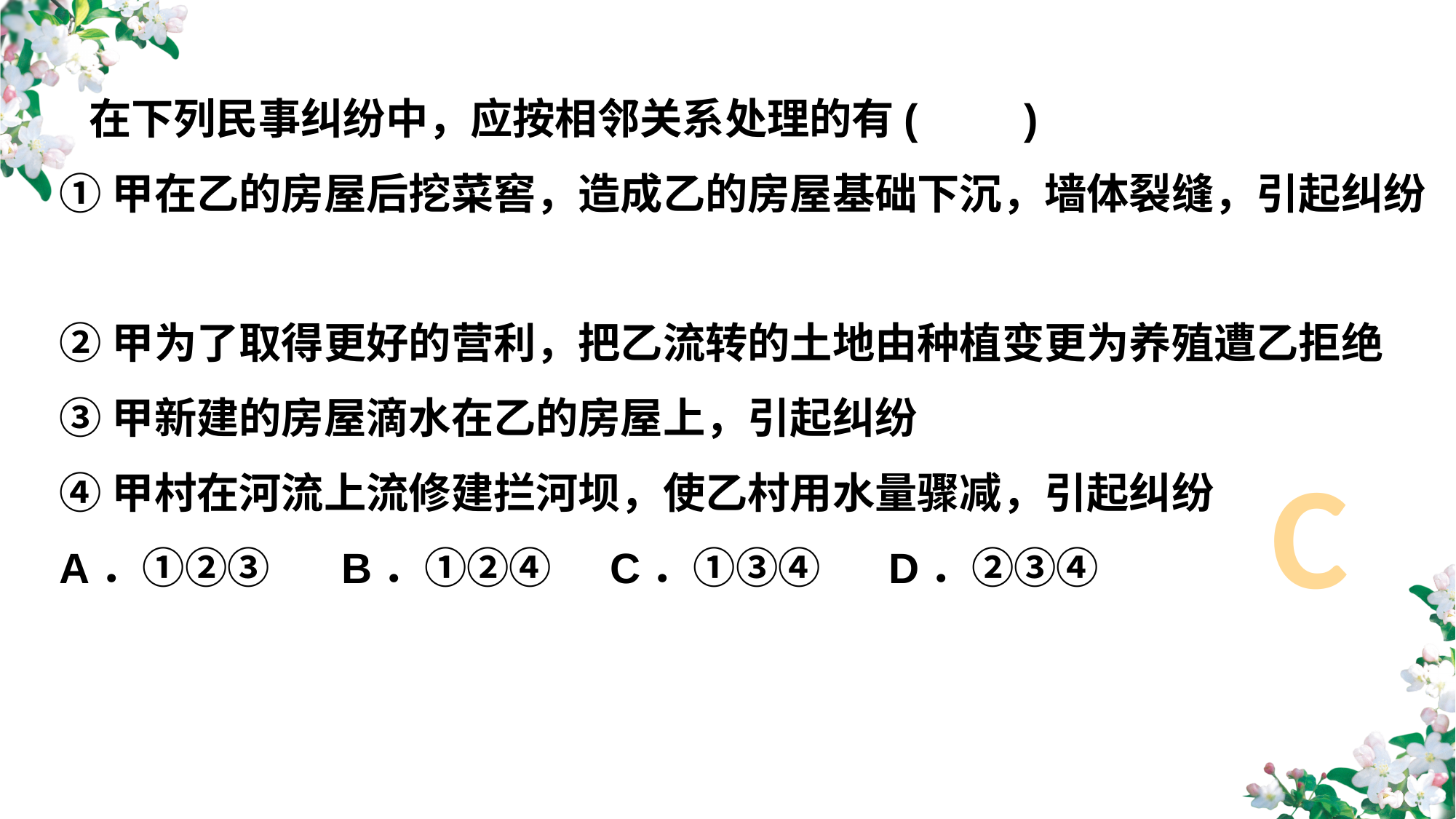

在下列民事纠纷中，应按相邻关系处理的有(　　)
①甲在乙的房屋后挖菜窖，造成乙的房屋基础下沉，墙体裂缝，引起纠纷
②甲为了取得更好的营利，把乙流转的土地由种植变更为养殖遭乙拒绝
③甲新建的房屋滴水在乙的房屋上，引起纠纷
④甲村在河流上流修建拦河坝，使乙村用水量骤减，引起纠纷
A．①②③　  B．①②④     C．①③④      D．②③④
C